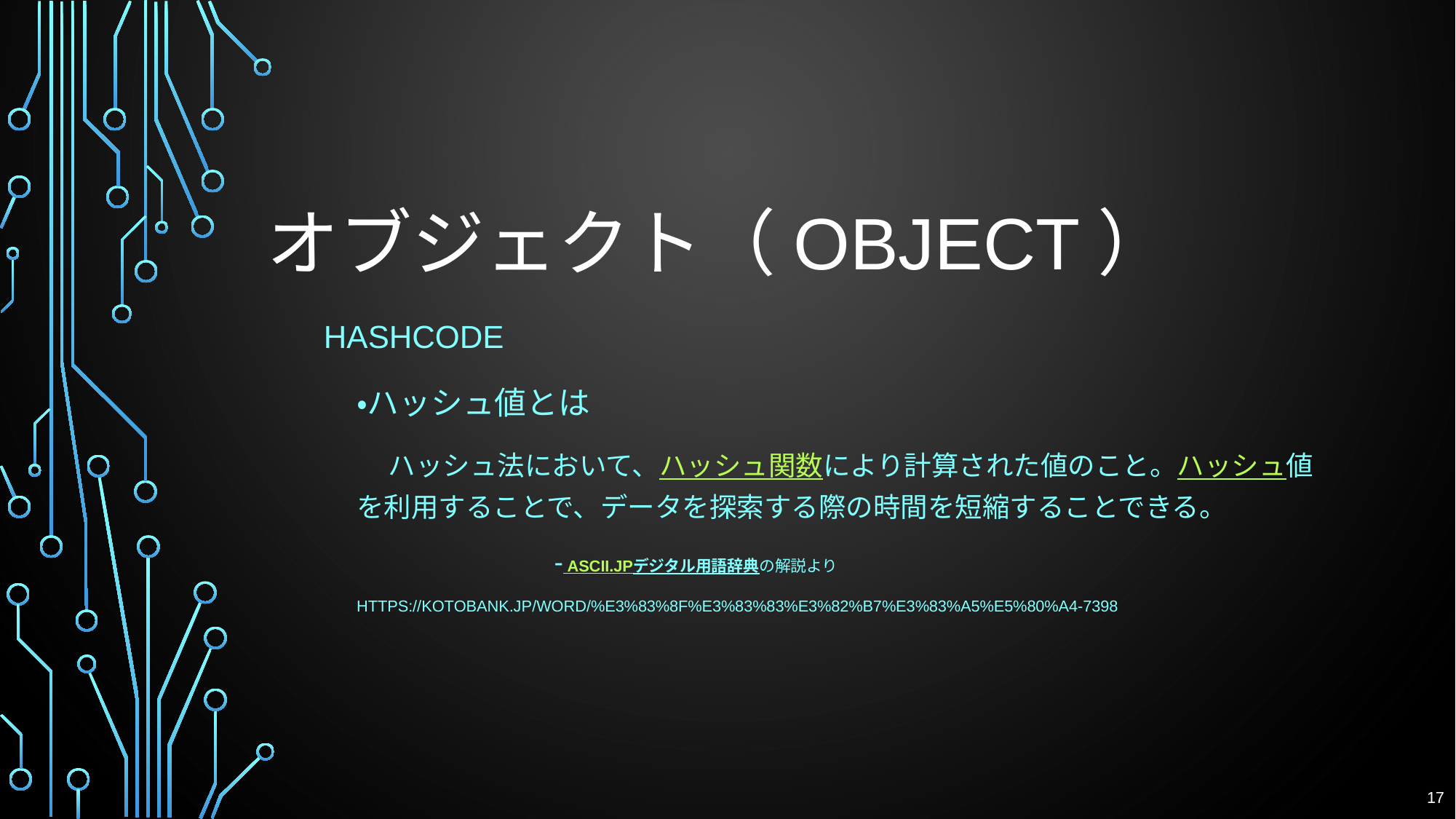

# オブジェクト（Object）
HASHCODE
・ハッシュ値とは
　ハッシュ法において、ハッシュ関数により計算された値のこと。ハッシュ値を利用することで、データを探索する際の時間を短縮することできる。
　　　　　　　- ASCII.jpデジタル用語辞典の解説より
https://kotobank.jp/word/%E3%83%8F%E3%83%83%E3%82%B7%E3%83%A5%E5%80%A4-7398
17